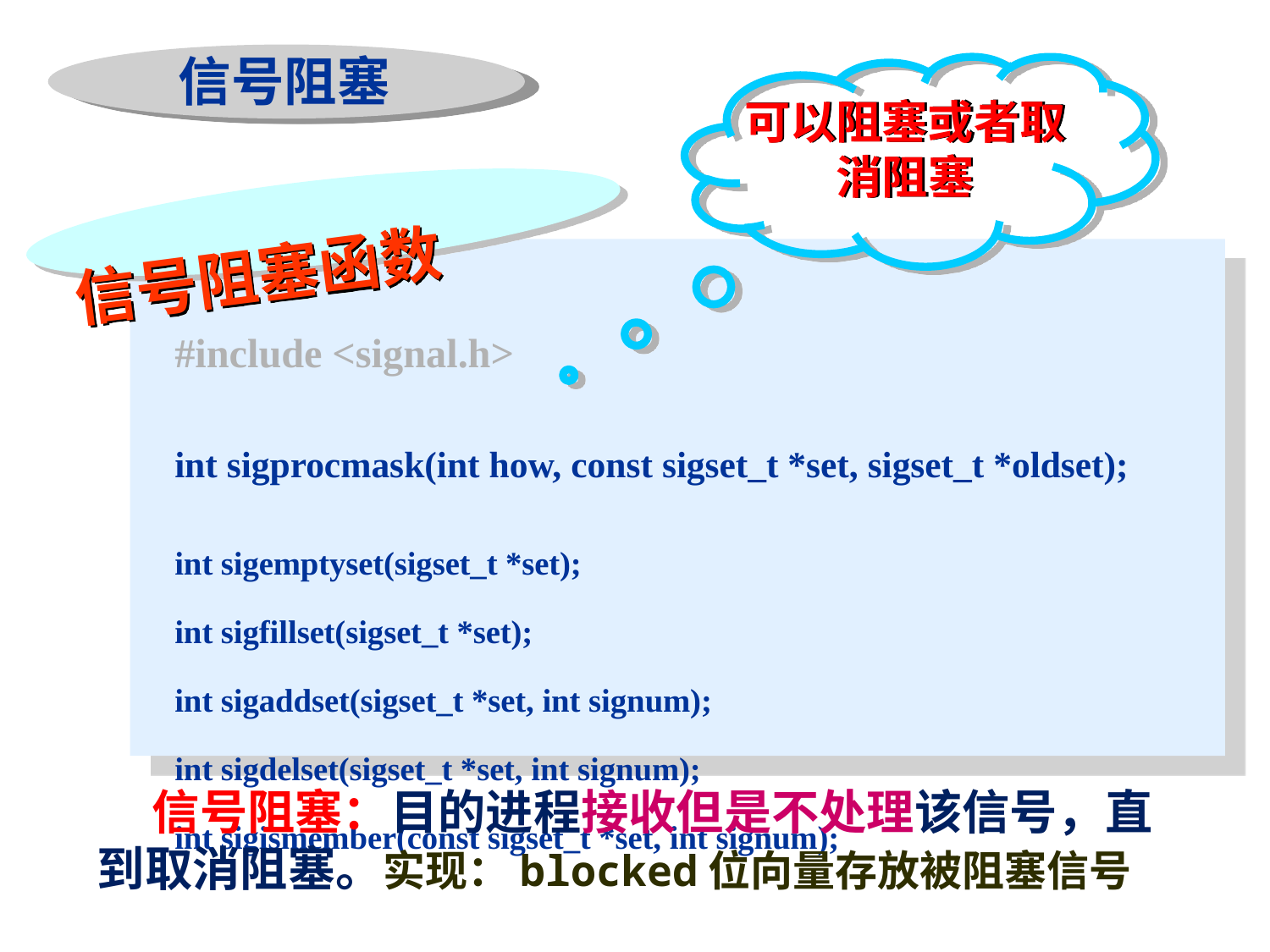

信号阻塞

可以阻塞或者取消阻塞
信号阻塞函数

#include <signal.h>
int sigprocmask(int how, const sigset_t *set, sigset_t *oldset);
int sigemptyset(sigset_t *set);
int sigfillset(sigset_t *set);
int sigaddset(sigset_t *set, int signum);
int sigdelset(sigset_t *set, int signum);
int sigismember(const sigset_t *set, int signum);
    信号阻塞：目的进程接收但是不处理该信号，直到取消阻塞。实现：blocked位向量存放被阻塞信号